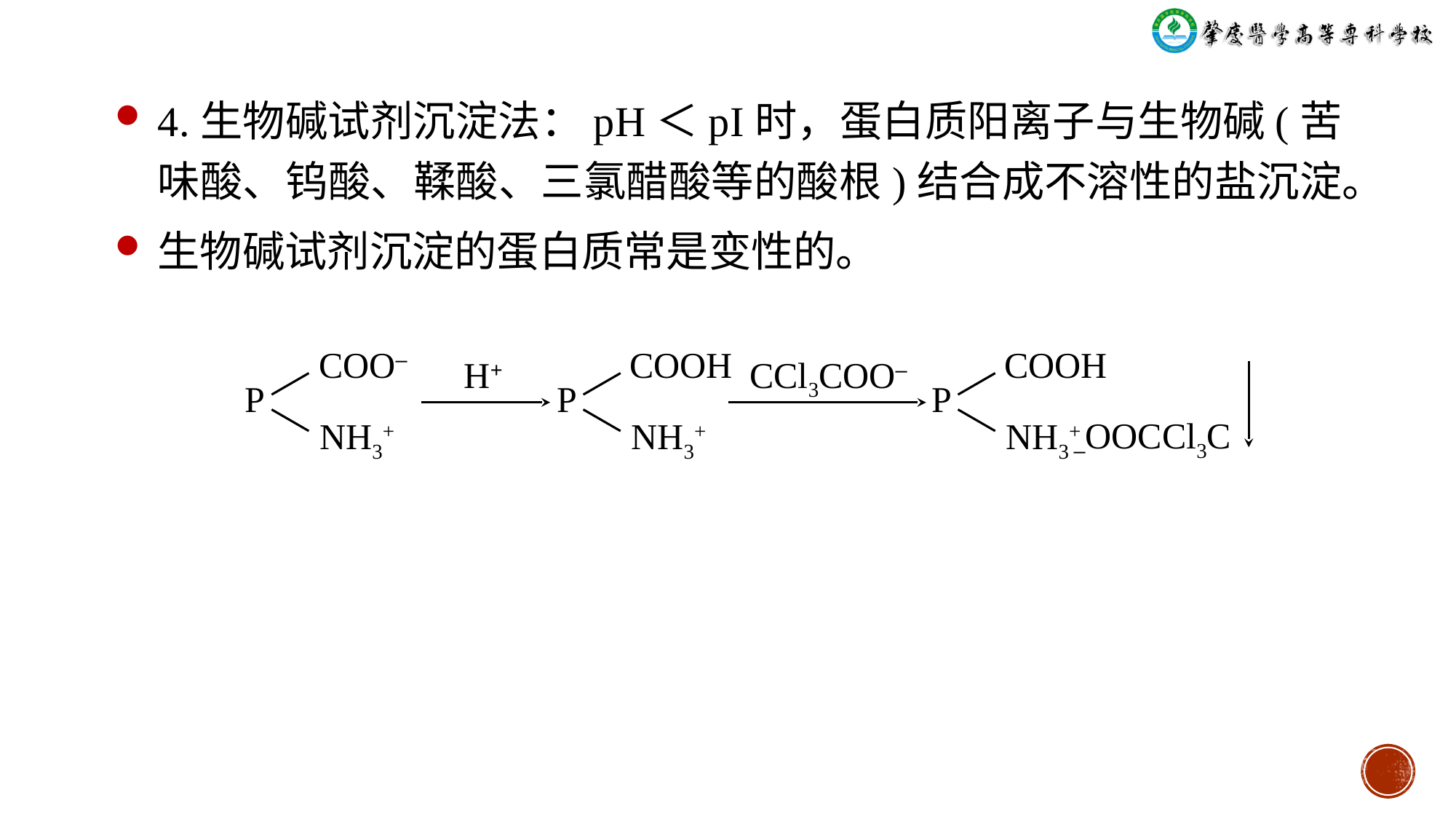

4.生物碱试剂沉淀法：pH＜pI时，蛋白质阳离子与生物碱(苦味酸、钨酸、鞣酸、三氯醋酸等的酸根)结合成不溶性的盐沉淀。
生物碱试剂沉淀的蛋白质常是变性的。
COO‒
P
NH3+
COOH
P
NH3+
COOH
P
NH3+
H+
CCl3COO‒
‒OOCCl3C